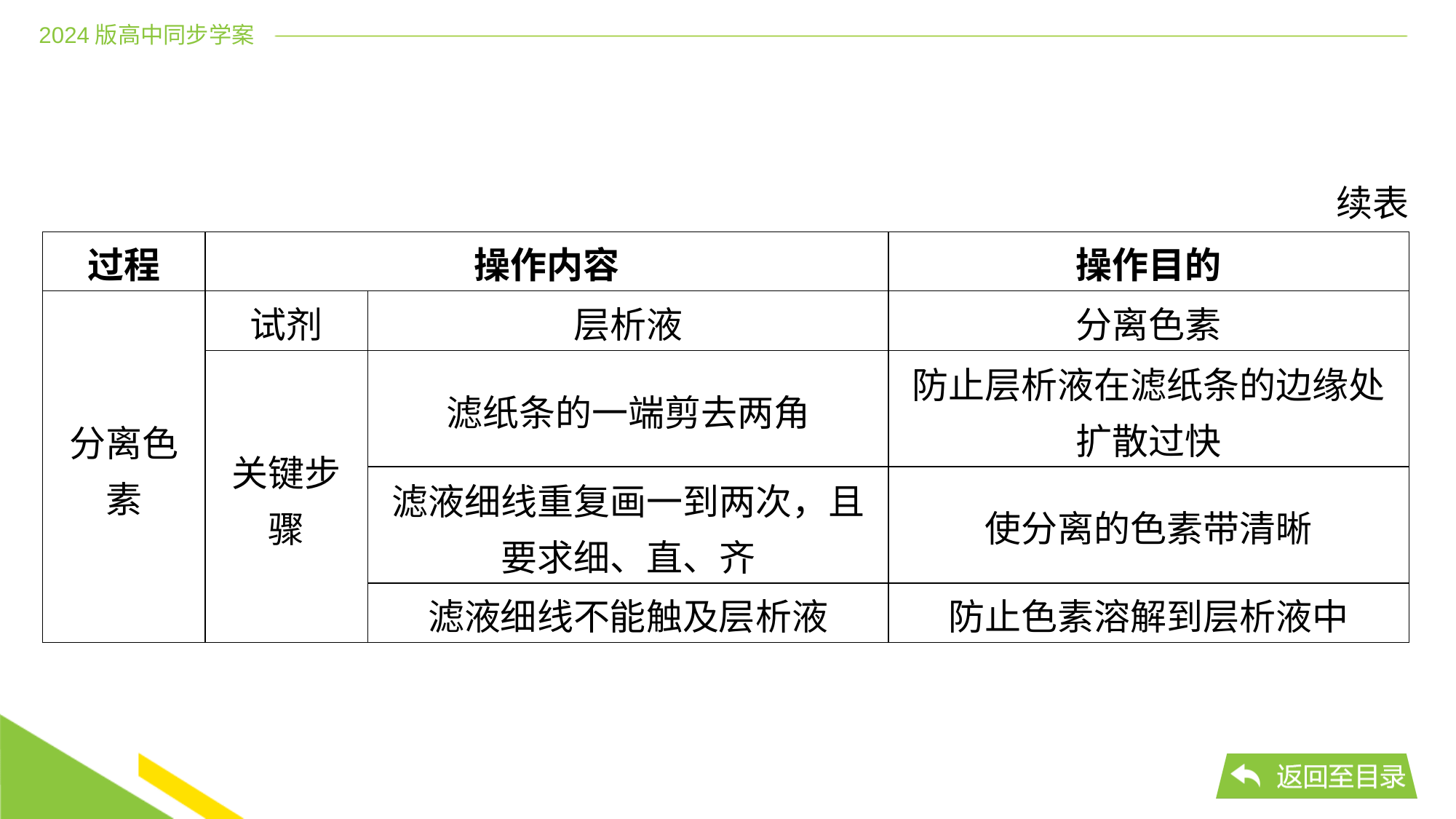

续表
| 过程 | 操作内容 |  | 操作目的 |
| --- | --- | --- | --- |
| 分离色 素 | 试剂 | 层析液 | 分离色素 |
|  | 关键步 骤 | 滤纸条的一端剪去两角 | 防止层析液在滤纸条的边缘处 扩散过快 |
|  |  | 滤液细线重复画一到两次，且 要求细、直、齐 | 使分离的色素带清晰 |
|  |  | 滤液细线不能触及层析液 | 防止色素溶解到层析液中 |